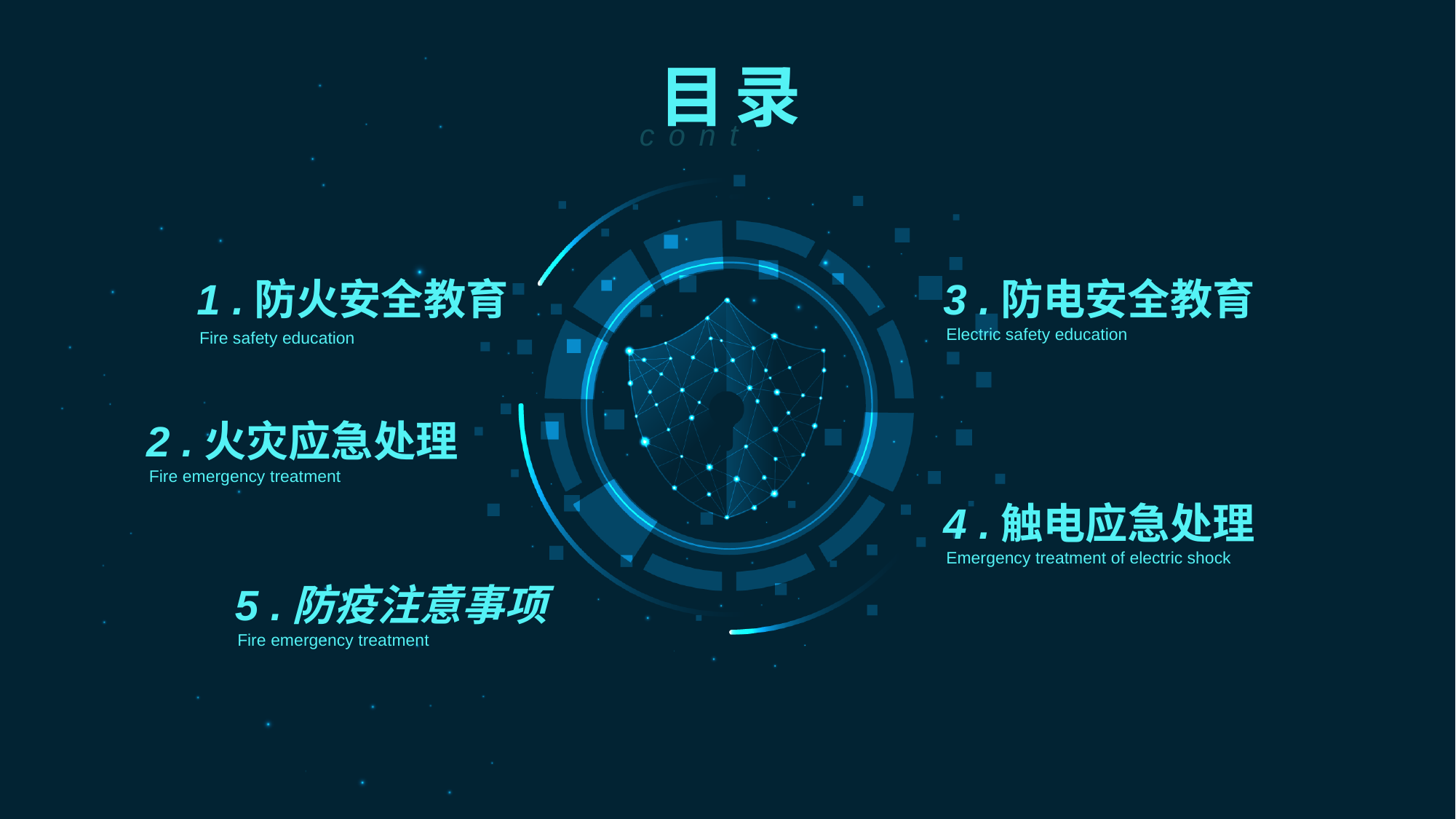

目录
content
1 .防火安全教育
Fire safety education
3 .防电安全教育
Electric safety education
2 .火灾应急处理
Fire emergency treatment
4 .触电应急处理
Emergency treatment of electric shock
5 .防疫注意事项
Fire emergency treatment